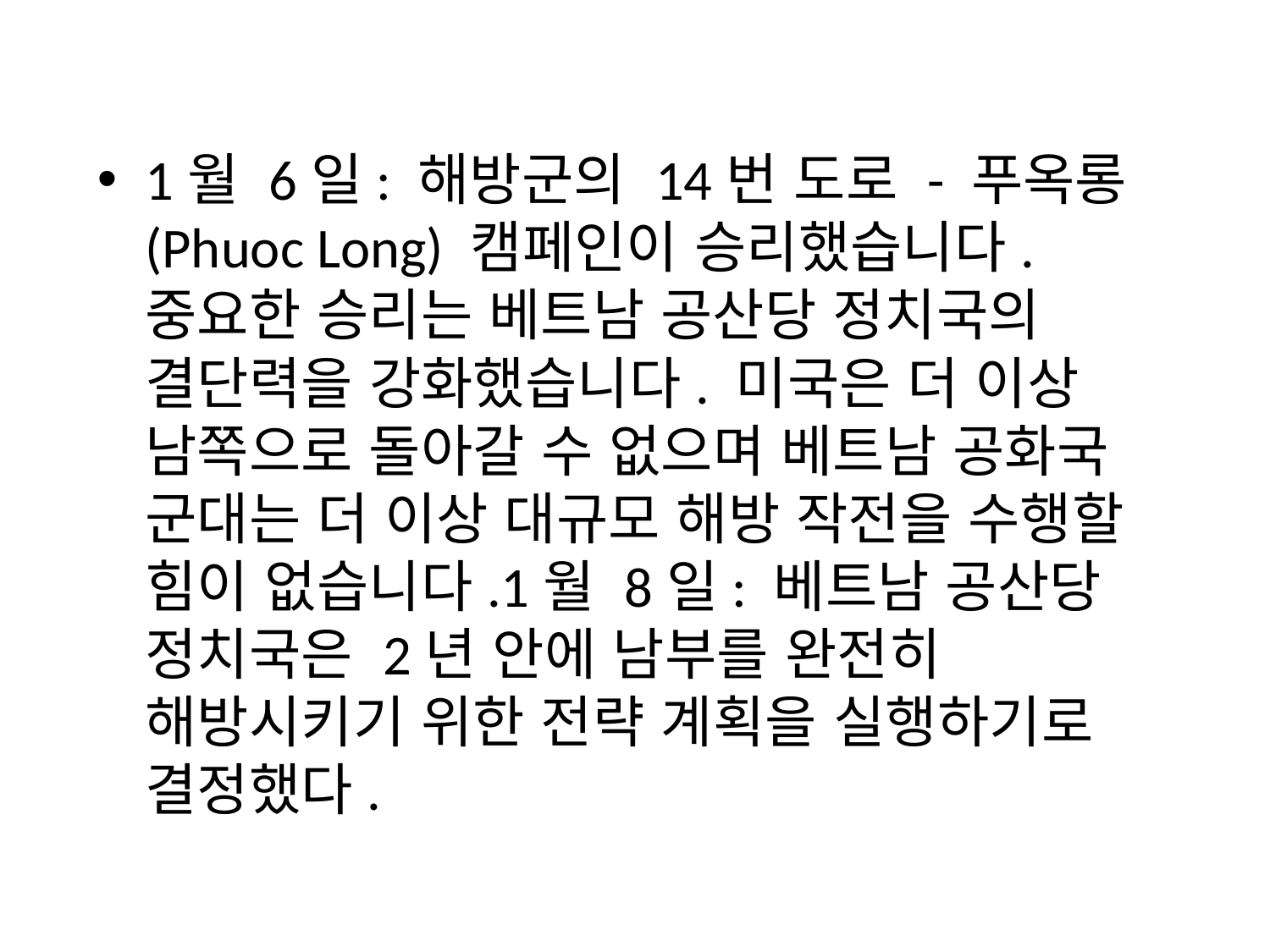

1월 6일: 해방군의 14번 도로 - 푸옥롱(Phuoc Long) 캠페인이 승리했습니다. 중요한 승리는 베트남 공산당 정치국의 결단력을 강화했습니다. 미국은 더 이상 남쪽으로 돌아갈 수 없으며 베트남 공화국 군대는 더 이상 대규모 해방 작전을 수행할 힘이 없습니다.1월 8일: 베트남 공산당 정치국은 2년 안에 남부를 완전히 해방시키기 위한 전략 계획을 실행하기로 결정했다.